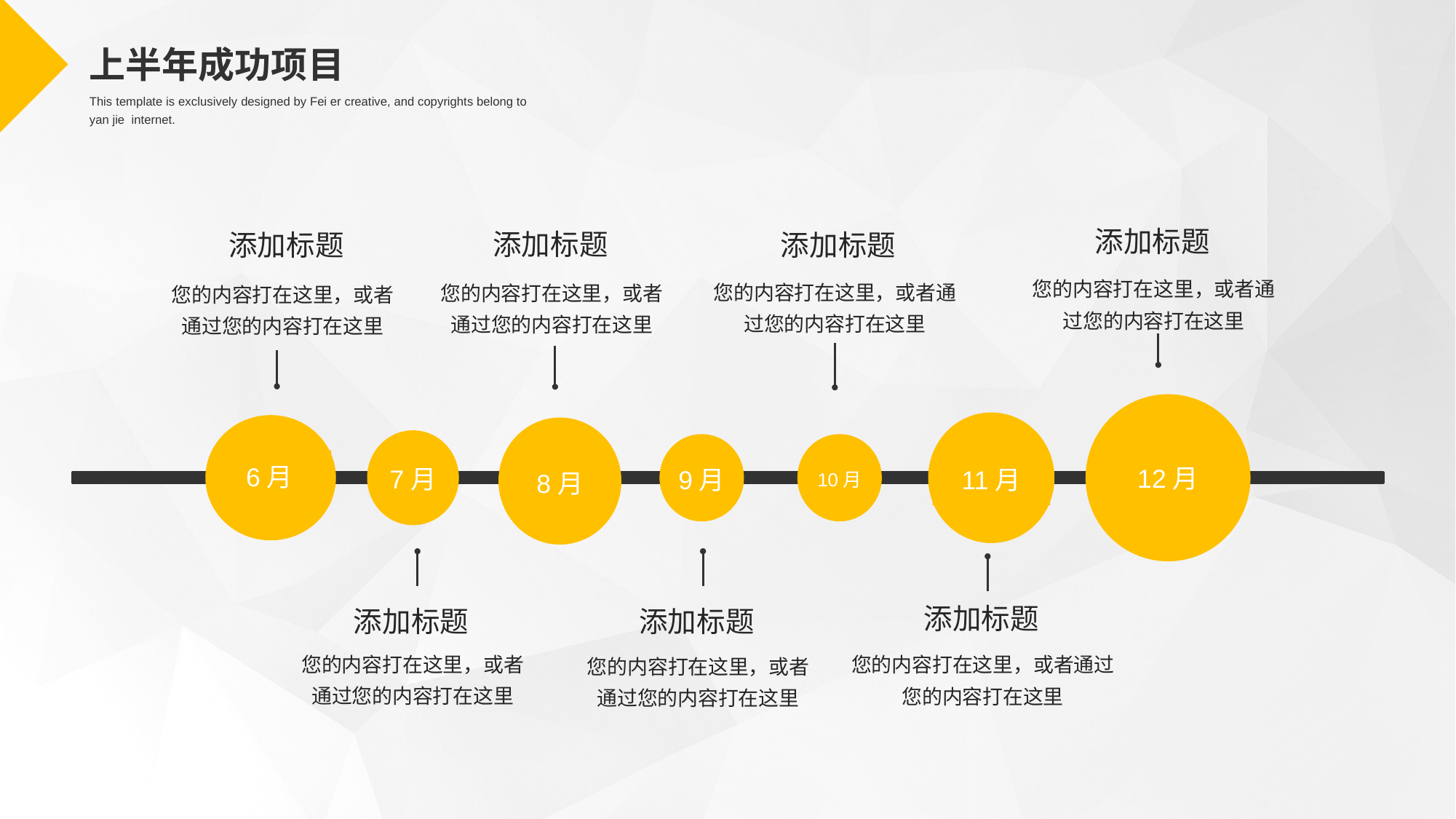

上半年成功项目
This template is exclusively designed by Fei er creative, and copyrights belong to yan jie  internet.
添加标题
您的内容打在这里，或者通过您的内容打在这里
添加标题
您的内容打在这里，或者通过您的内容打在这里
添加标题
您的内容打在这里，或者通过您的内容打在这里
添加标题
您的内容打在这里，或者通过您的内容打在这里

12月

11月

6月

8月

7月

9月

10月

添加标题
您的内容打在这里，或者通过您的内容打在这里
添加标题
您的内容打在这里，或者通过您的内容打在这里
添加标题
您的内容打在这里，或者通过您的内容打在这里